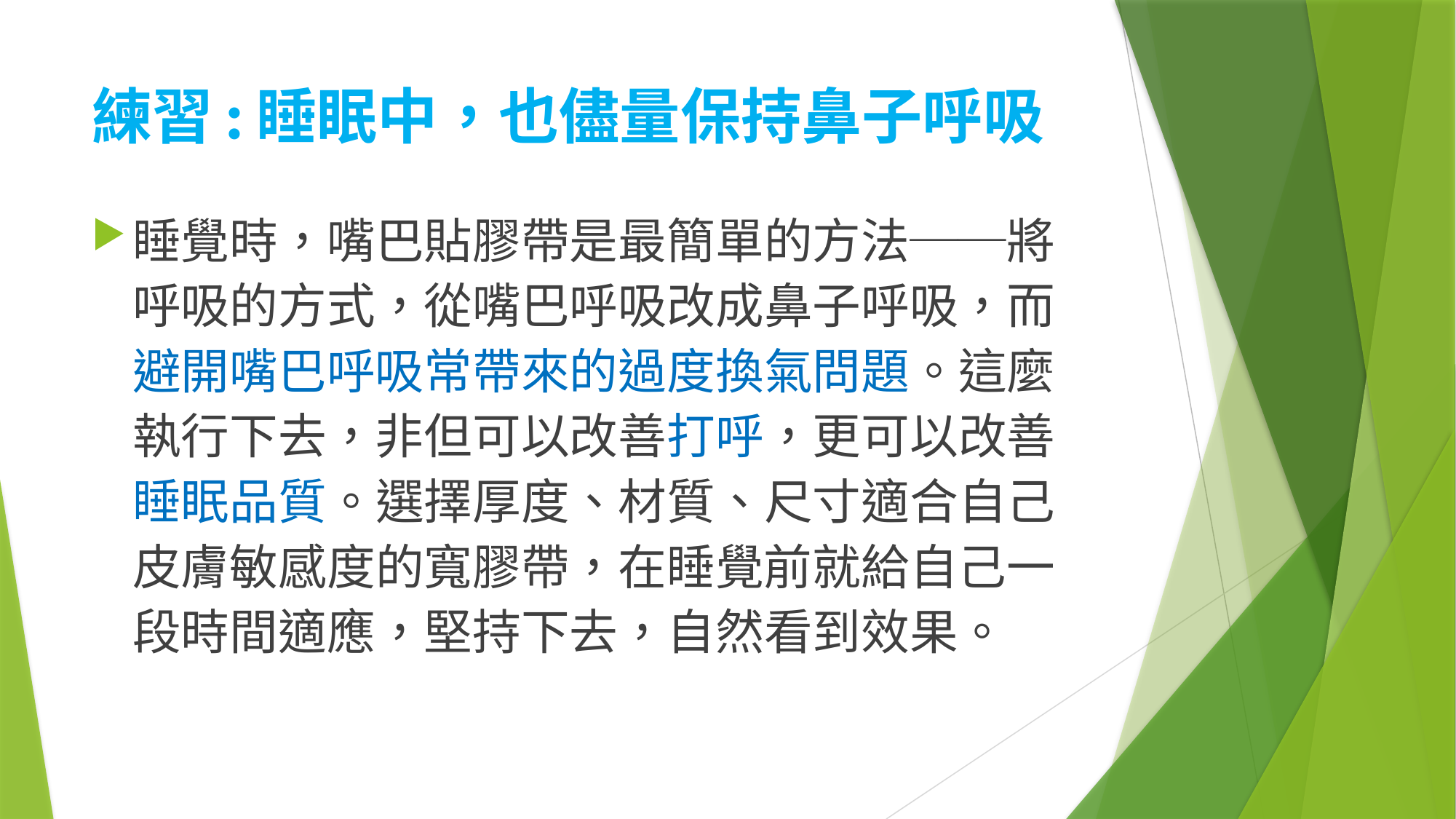

# 練習:睡眠中，也儘量保持鼻子呼吸
睡覺時，嘴巴貼膠帶是最簡單的方法──將呼吸的方式，從嘴巴呼吸改成鼻子呼吸，而避開嘴巴呼吸常帶來的過度換氣問題。這麼執行下去，非但可以改善打呼，更可以改善睡眠品質。選擇厚度、材質、尺寸適合自己皮膚敏感度的寬膠帶，在睡覺前就給自己一段時間適應，堅持下去，自然看到效果。